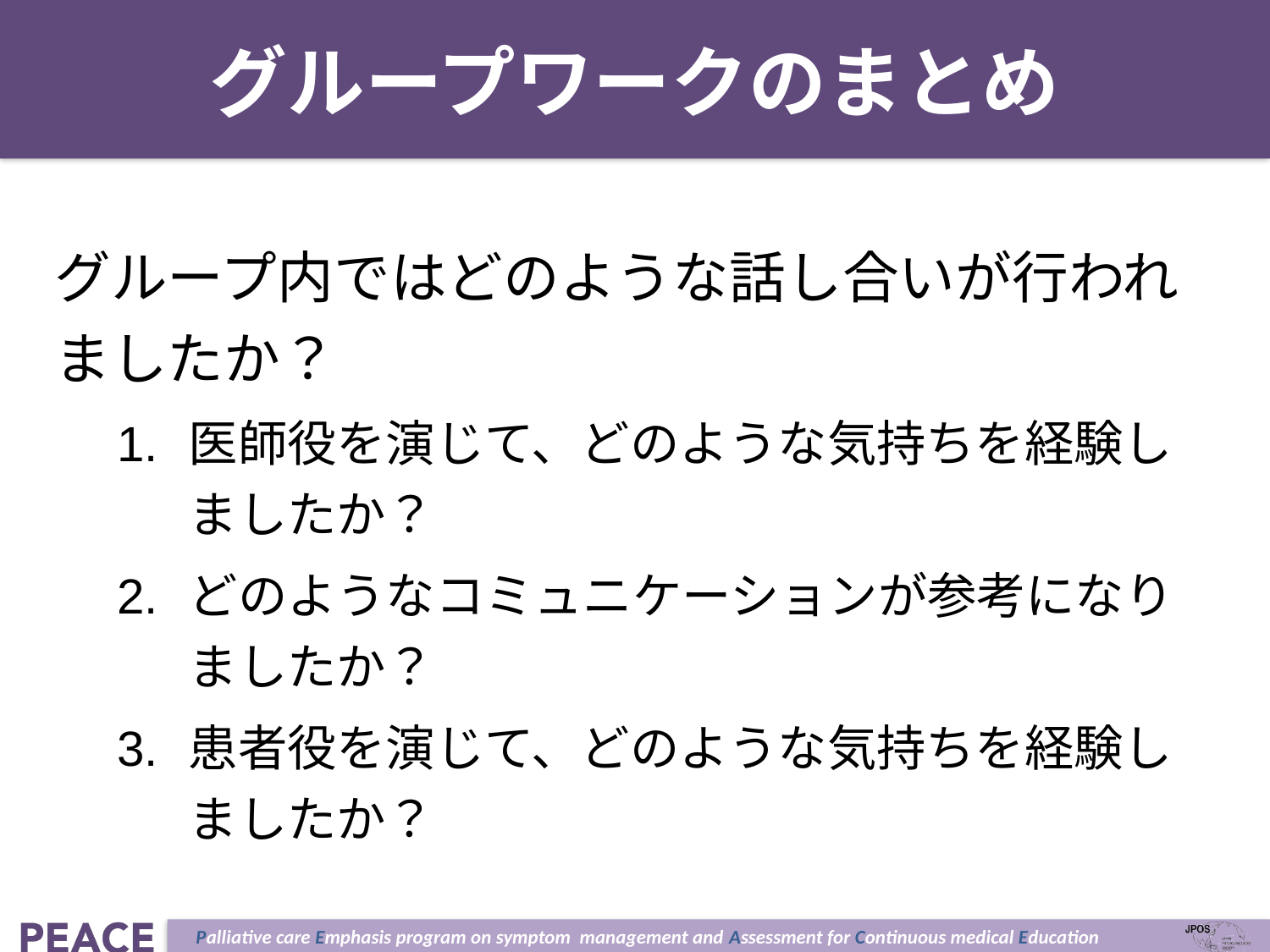

# グループワークのまとめ
グループ内ではどのような話し合いが行われましたか？
医師役を演じて、どのような気持ちを経験しましたか？
どのようなコミュニケーションが参考になりましたか？
患者役を演じて、どのような気持ちを経験しましたか？